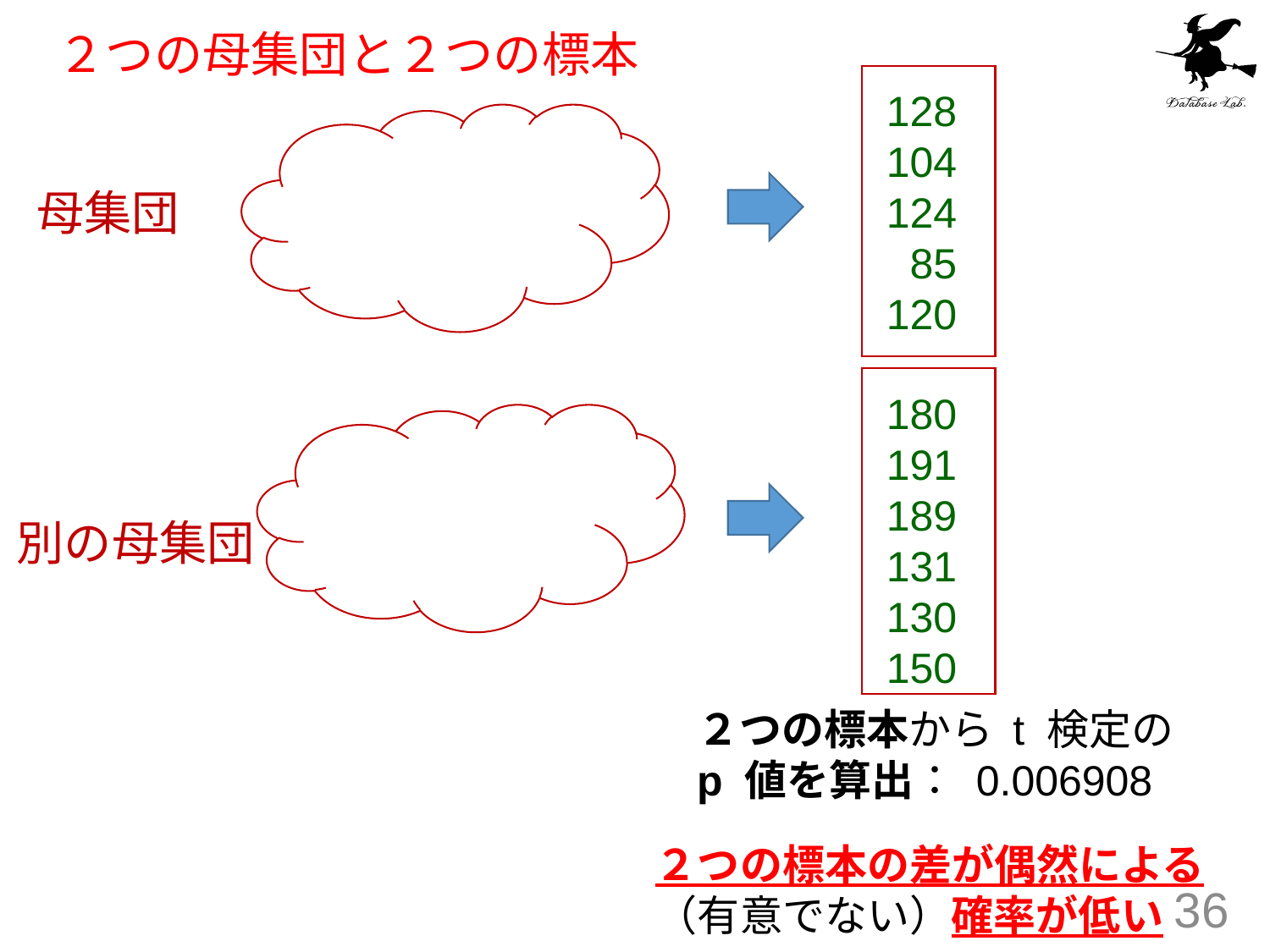

# ２つの母集団と２つの標本

128
104
124
85
120

母集団

180
191
189
131
130
150

別の母集団
２つの標本から t 検定の
p 値を算出： 0.006908
２つの標本の差が偶然による
（有意でない）確率が低い
36